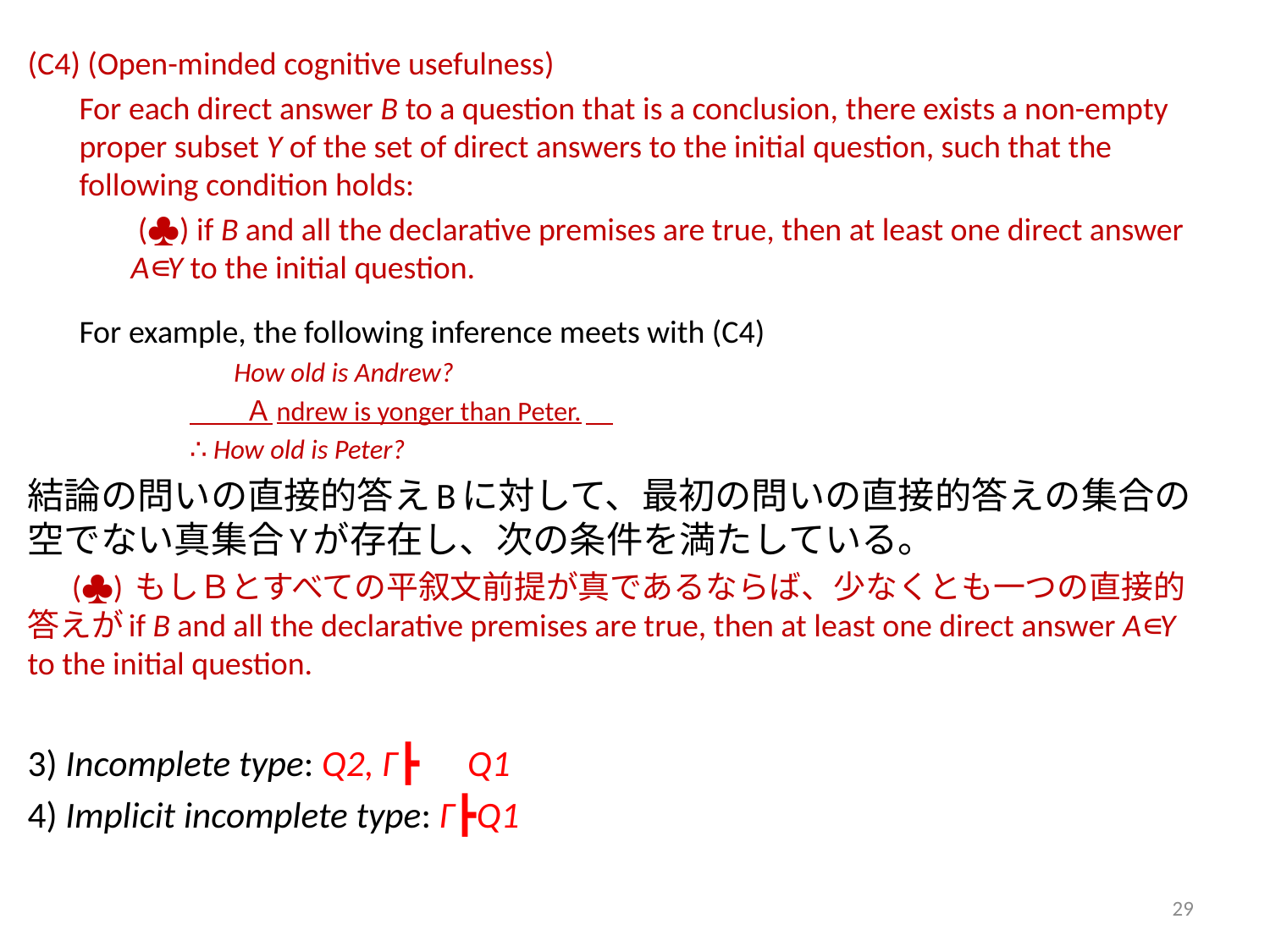

(C4) (Open-minded cognitive usefulness)
For each direct answer B to a question that is a conclusion, there exists a non-empty proper subset Y of the set of direct answers to the initial question, such that the following condition holds:
 (♣) if B and all the declarative premises are true, then at least one direct answer A∊Y to the initial question.

For example, the following inference meets with (C4)
　  How old is Andrew?
　　Ａndrew is yonger than Peter.
∴ How old is Peter?
結論の問いの直接的答えBに対して、最初の問いの直接的答えの集合の空でない真集合Yが存在し、次の条件を満たしている。
　 (♣) もしＢとすべての平叙文前提が真であるならば、少なくとも一つの直接的答えがif B and all the declarative premises are true, then at least one direct answer A∊Y to the initial question.

3) Incomplete type: Q2, Γ┣　Q1
4) Implicit incomplete type: Γ┣Q1
29